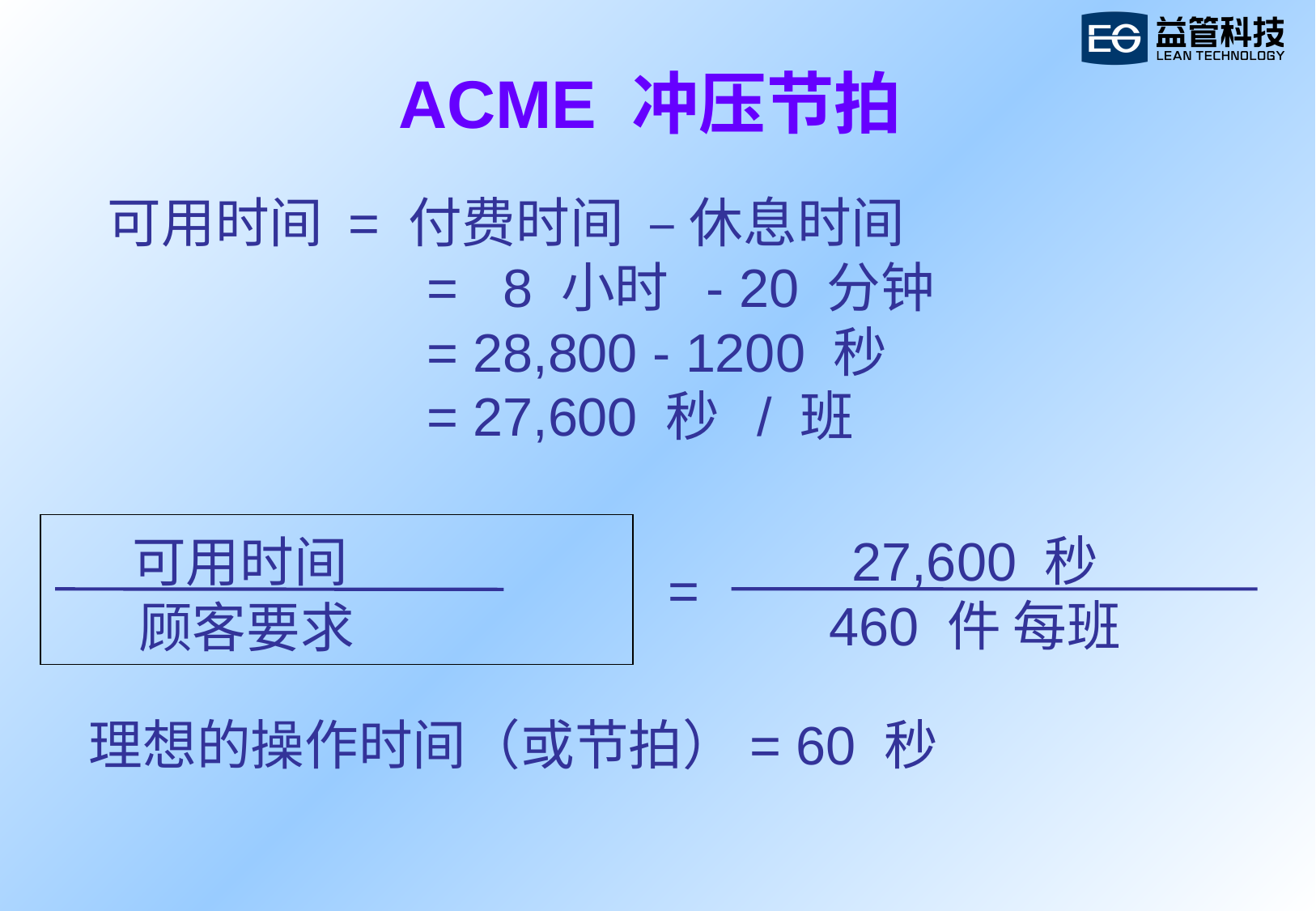

# ACME 冲压节拍

 可用时间 = 付费时间  – 休息时间
                       =   8 小时  - 20 分钟
                       = 28,800 - 1200 秒
                       = 27,600 秒  / 班
     可用时间
      顾客要求
27,600 秒
460 件 每班
=

  理想的操作时间（或节拍）= 60 秒